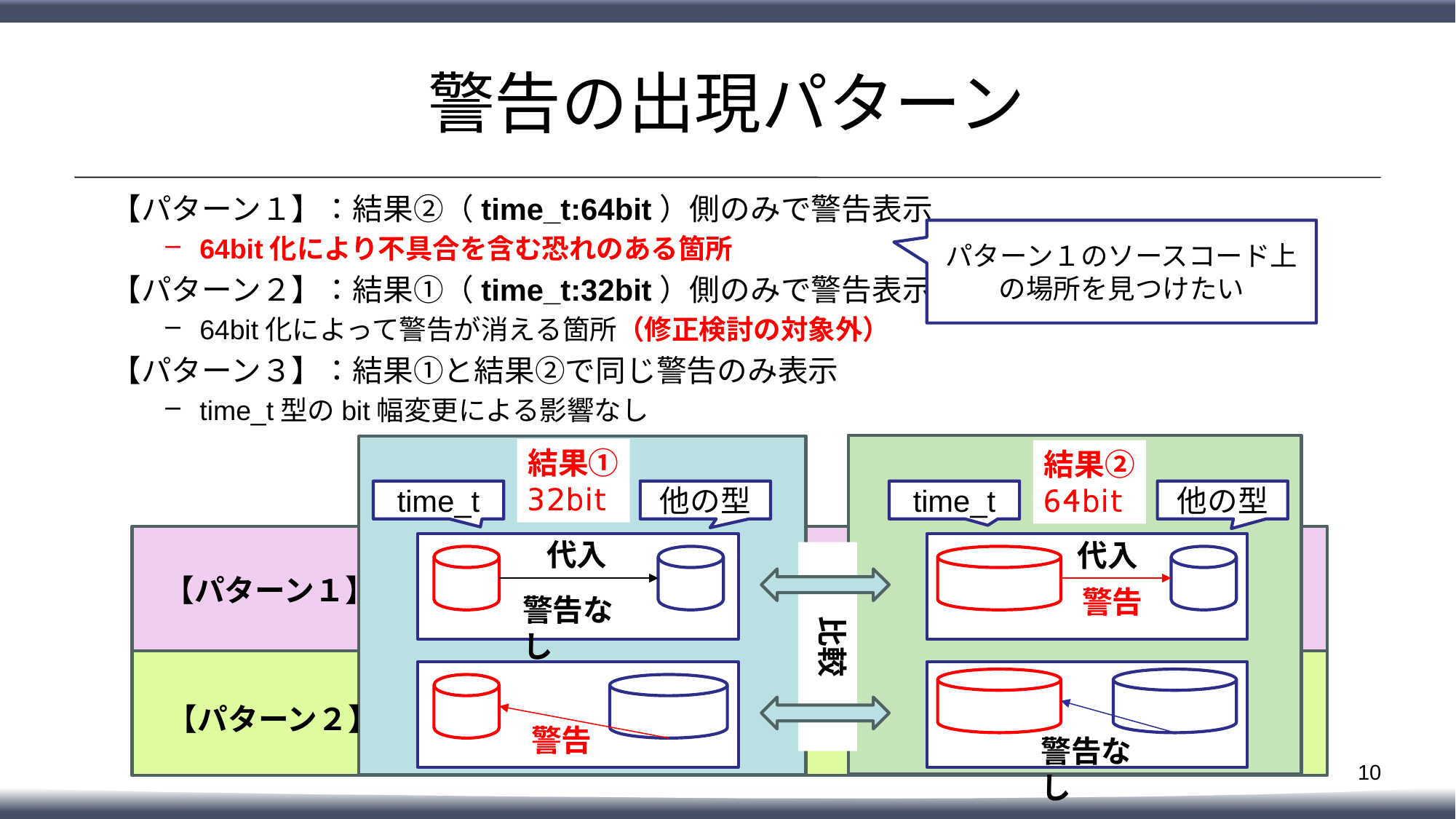

# 警告の出現パターン
【パターン１】：結果②（time_t:64bit）側のみで警告表示
64bit化により不具合を含む恐れのある箇所
【パターン２】：結果①（time_t:32bit）側のみで警告表示
64bit化によって警告が消える箇所（修正検討の対象外）
【パターン３】：結果①と結果②で同じ警告のみ表示
time_t型のbit幅変更による影響なし
パターン１のソースコード上の場所を見つけたい

結果①
32bit
結果②
64bit
time_t
他の型
time_t
他の型

代入

警告なし
代入

警告
比較

【パターン１】

警告

警告なし
【パターン２】
10